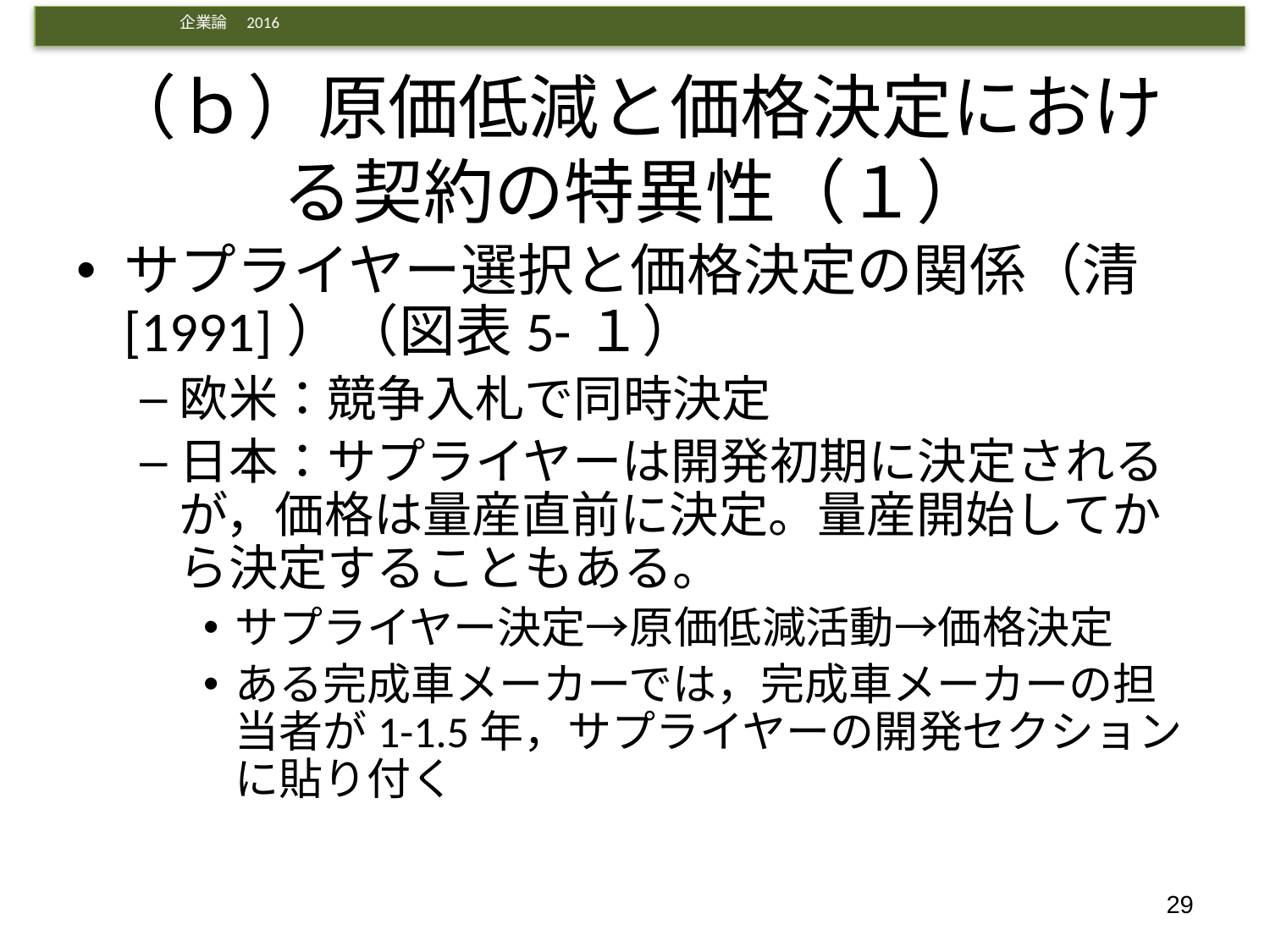

# （ｂ）原価低減と価格決定における契約の特異性（１）
サプライヤー選択と価格決定の関係（清[1991]）（図表5-１）
欧米：競争入札で同時決定
日本：サプライヤーは開発初期に決定されるが，価格は量産直前に決定。量産開始してから決定することもある。
サプライヤー決定→原価低減活動→価格決定
ある完成車メーカーでは，完成車メーカーの担当者が1-1.5年，サプライヤーの開発セクションに貼り付く
29